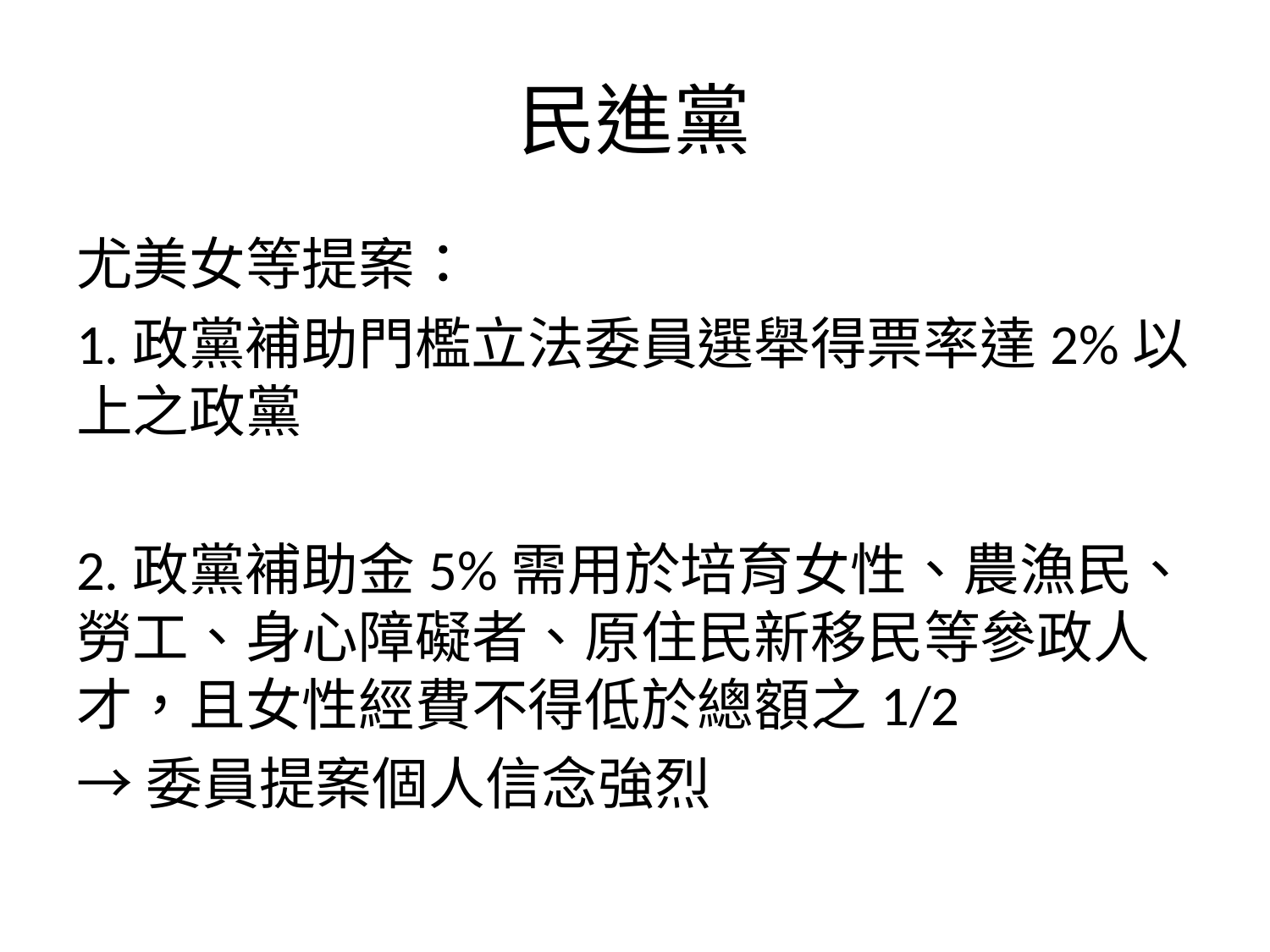

# 民進黨
尤美女等提案：
1.政黨補助門檻立法委員選舉得票率達2%以上之政黨

2.政黨補助金5%需用於培育女性、農漁民、勞工、身心障礙者、原住民新移民等參政人才，且女性經費不得低於總額之1/2
→委員提案個人信念強烈